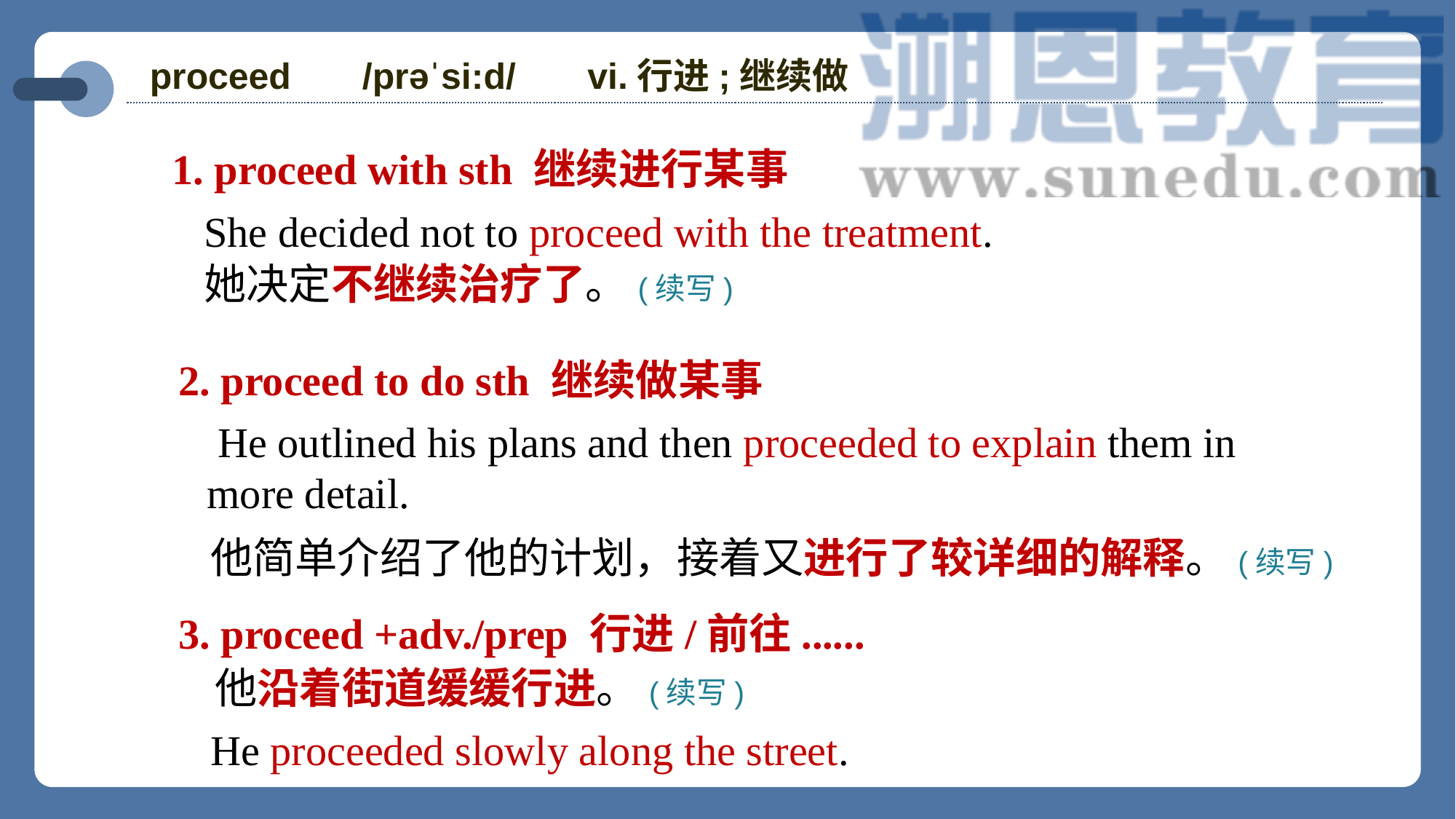

proceed       /prəˈsi:d/       vi.行进;继续做
1. proceed with sth 继续进行某事
She decided not to proceed with the treatment.
她决定不继续治疗了。(续写)
2. proceed to do sth 继续做某事
 He outlined his plans and then proceeded to explain them in more detail.
他简单介绍了他的计划，接着又进行了较详细的解释。(续写)
3. proceed +adv./prep 行进/前往......
他沿着街道缓缓行进。(续写)
He proceeded slowly along the street.